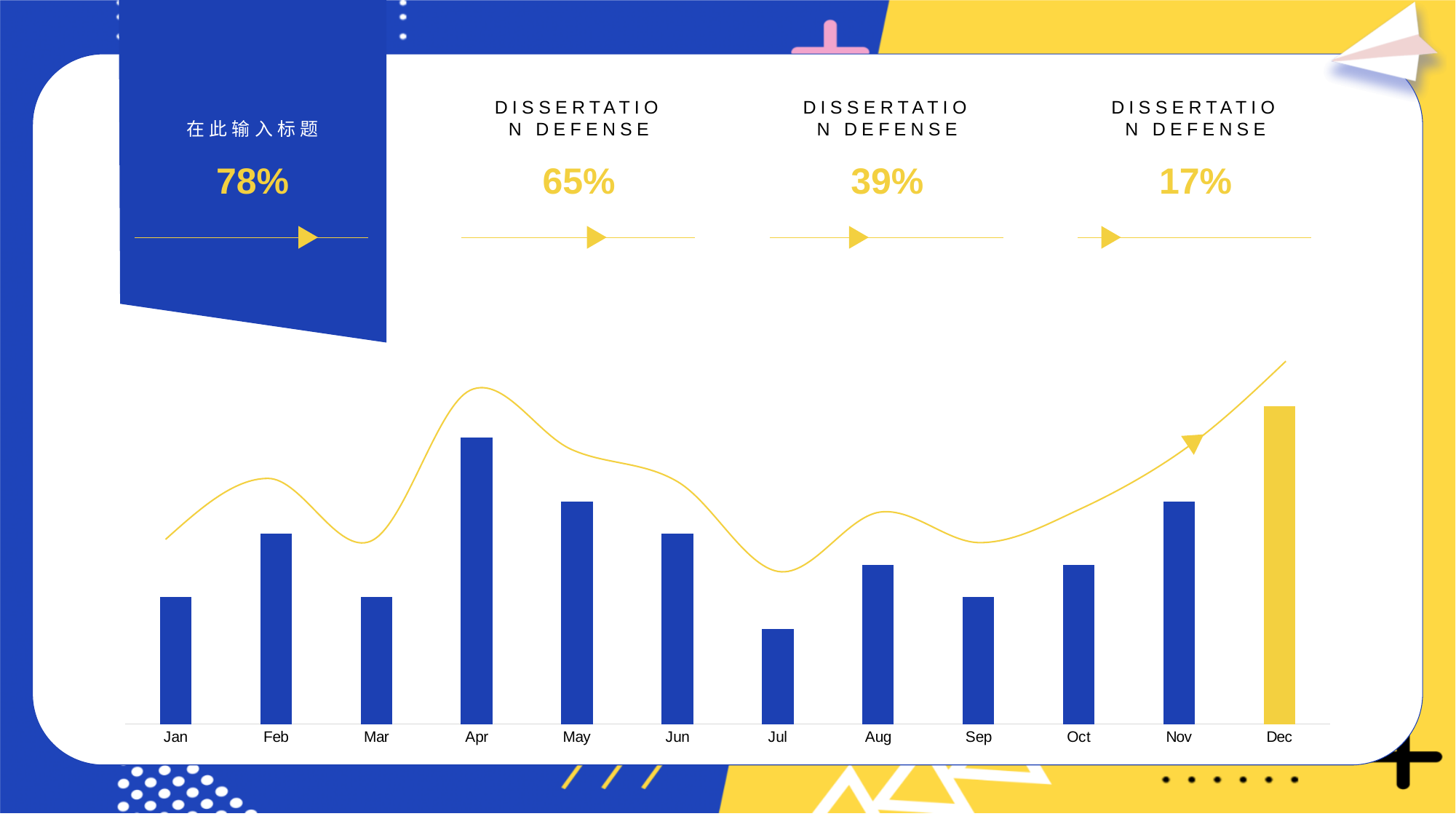

DISSERTATION DEFENSE
DISSERTATION DEFENSE
DISSERTATION DEFENSE
在此输入标题
78%
65%
39%
17%

### Chart

| Category | Series 1 |
|---|---|
| Jan | 4.0 |
| Feb | 6.0 |
| Mar | 4.0 |
| Apr | 9.0 |
| May | 7.0 |
| Jun | 6.0 |
| Jul | 3.0 |
| Aug | 5.0 |
| Sep | 4.0 |
| Oct | 5.0 |
| Nov | 7.0 |
| Dec | 10.0 |